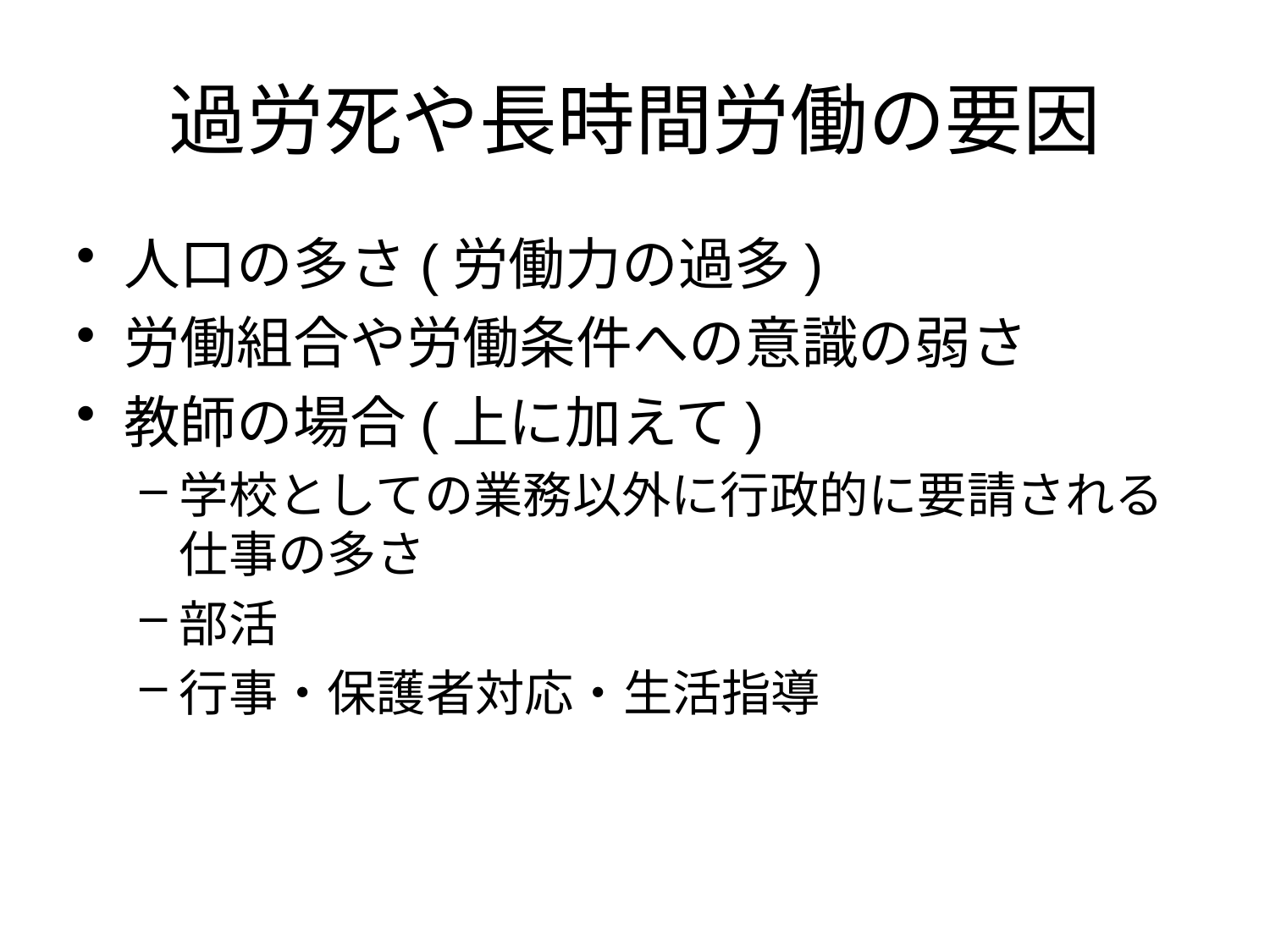

# 過労死や長時間労働の要因
人口の多さ(労働力の過多)
労働組合や労働条件への意識の弱さ
教師の場合(上に加えて)
学校としての業務以外に行政的に要請される仕事の多さ
部活
行事・保護者対応・生活指導